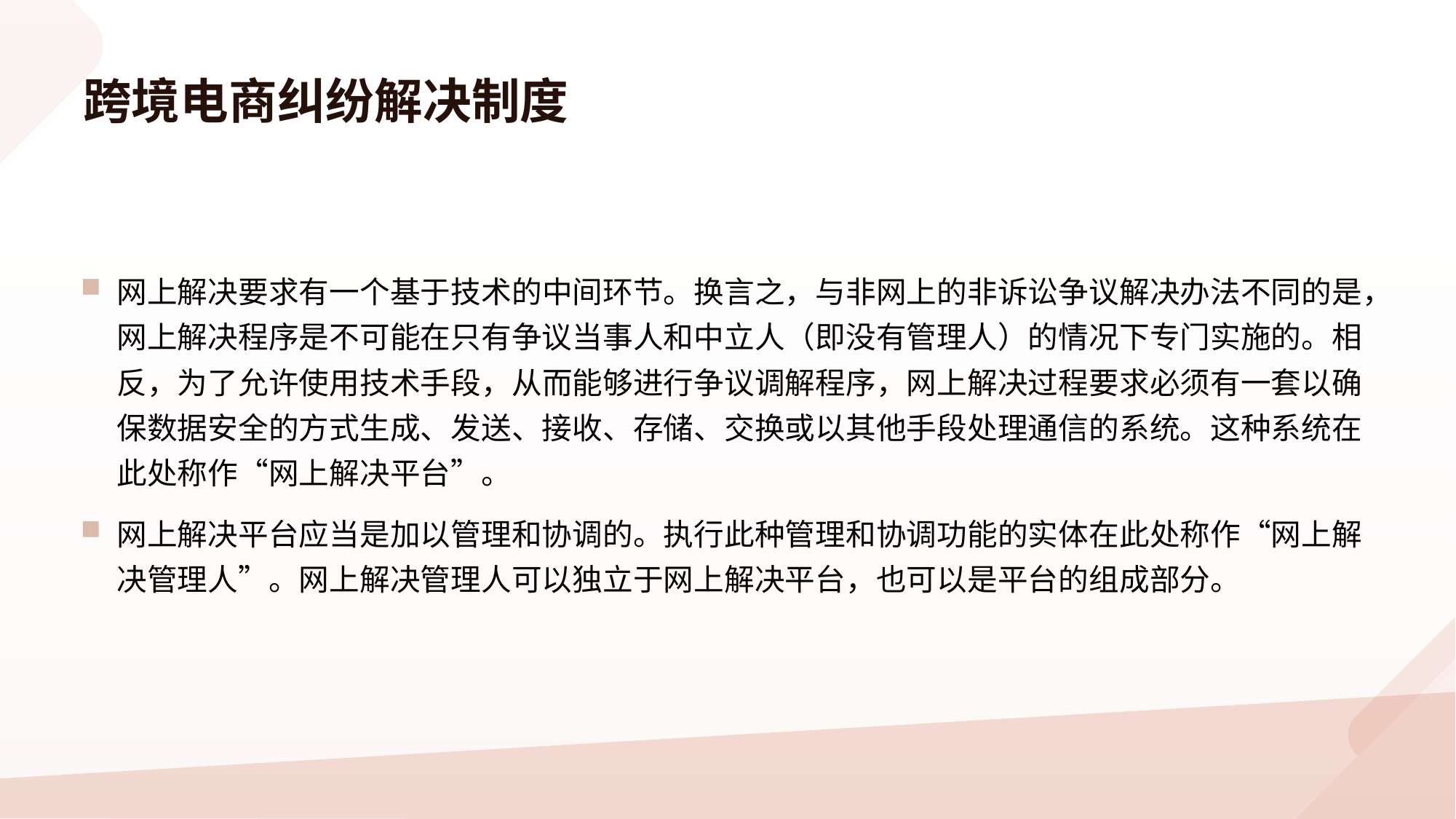

# 跨境电商纠纷解决制度
网上解决要求有一个基于技术的中间环节。换言之，与非网上的非诉讼争议解决办法不同的是，网上解决程序是不可能在只有争议当事人和中立人（即没有管理人）的情况下专门实施的。相反，为了允许使用技术手段，从而能够进行争议调解程序，网上解决过程要求必须有一套以确保数据安全的方式生成、发送、接收、存储、交换或以其他手段处理通信的系统。这种系统在此处称作“网上解决平台”。
网上解决平台应当是加以管理和协调的。执行此种管理和协调功能的实体在此处称作“网上解决管理人”。网上解决管理人可以独立于网上解决平台，也可以是平台的组成部分。